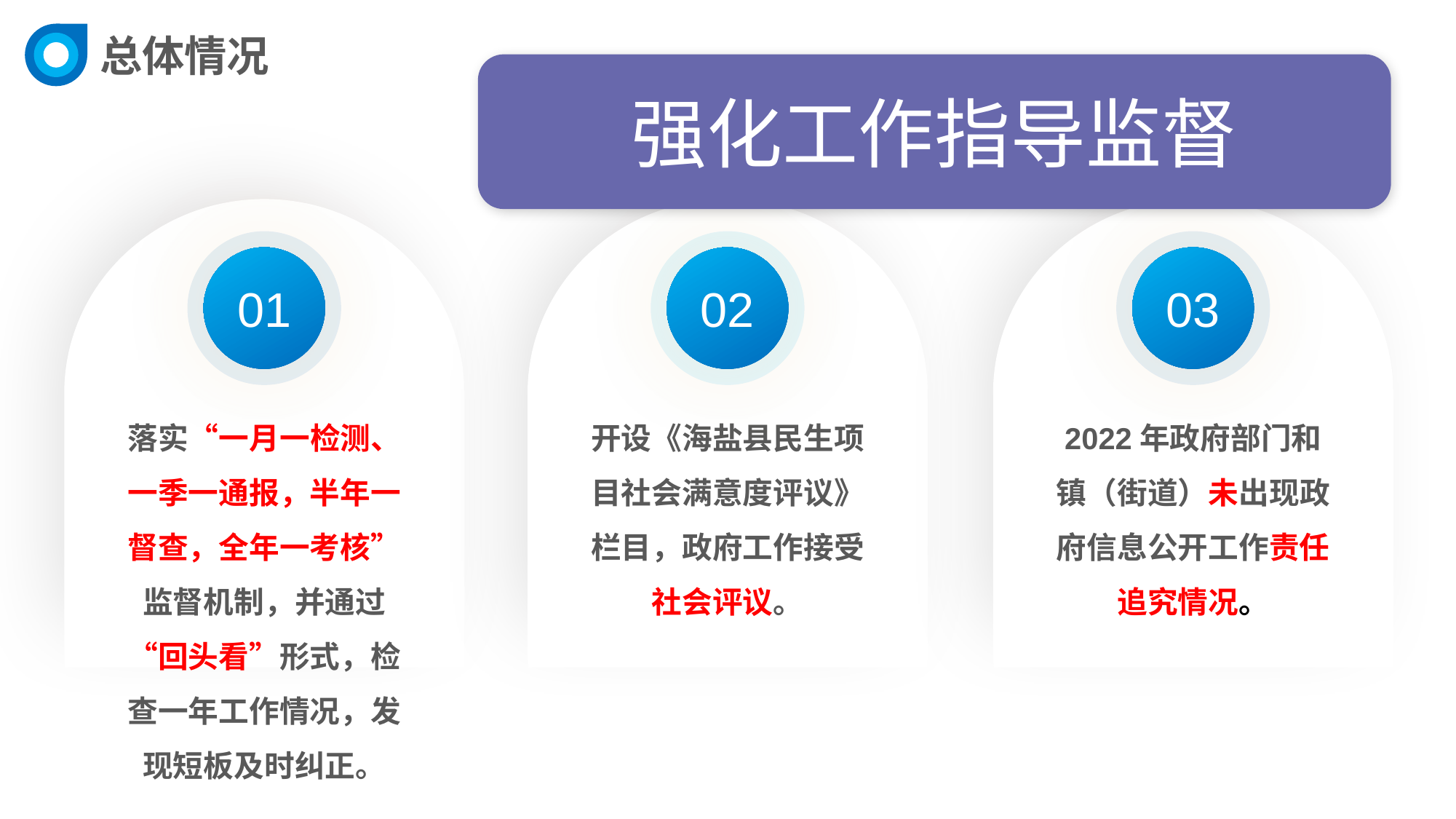

总体情况
强化工作指导监督

01
落实“一月一检测、一季一通报，半年一督查，全年一考核”监督机制，并通过“回头看”形式，检查一年工作情况，发现短板及时纠正。

02
开设《海盐县民生项目社会满意度评议》栏目，政府工作接受社会评议。

03
2022年政府部门和镇（街道）未出现政府信息公开工作责任追究情况。